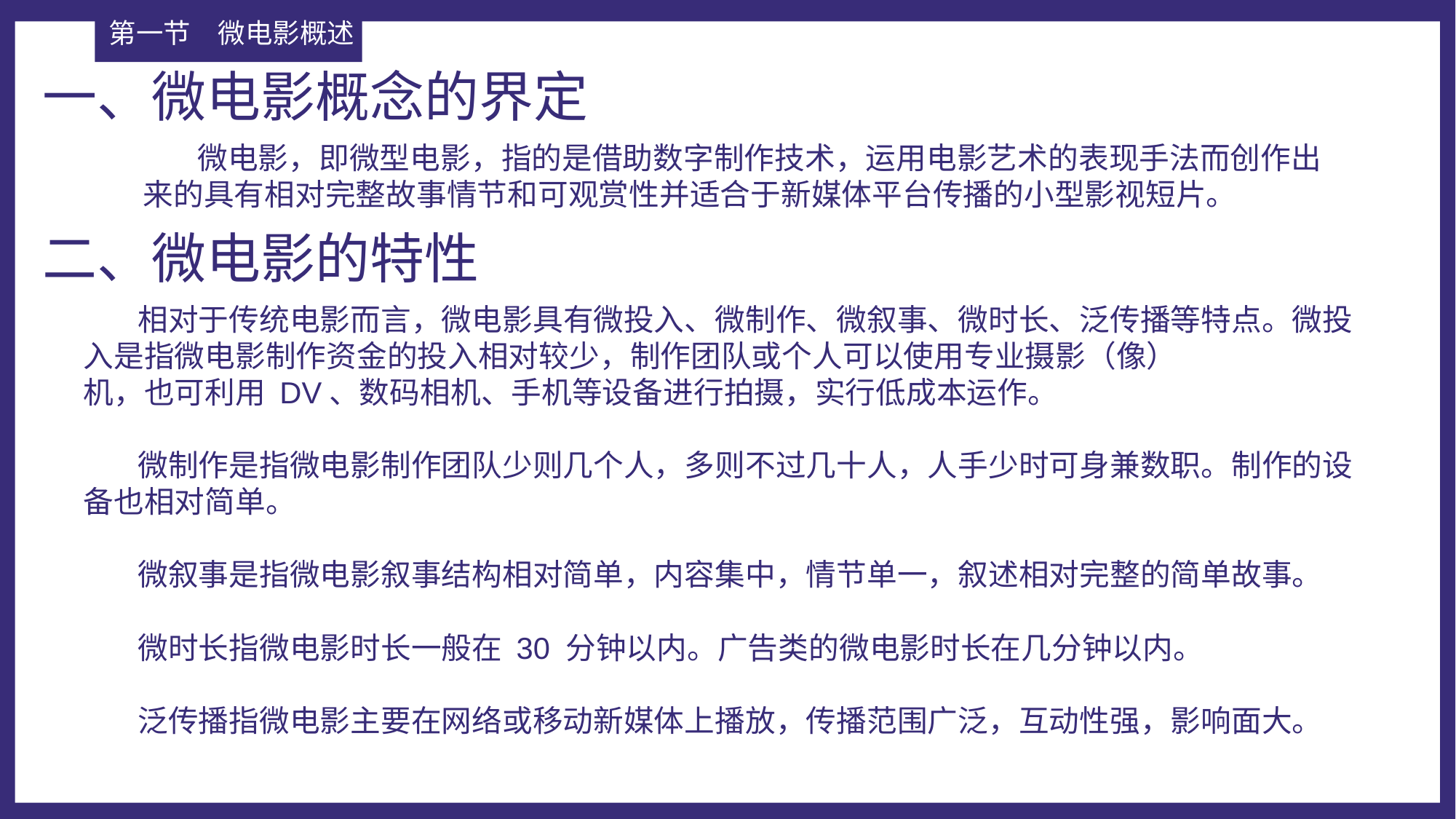

第一节	微电影概述
一、微电影概念的界定
       微电影，即微型电影，指的是借助数字制作技术，运用电影艺术的表现手法而创作出来的具有相对完整故事情节和可观赏性并适合于新媒体平台传播的小型影视短片。
二、微电影的特性
       相对于传统电影而言，微电影具有微投入、微制作、微叙事、微时长、泛传播等特点。微投入是指微电影制作资金的投入相对较少，制作团队或个人可以使用专业摄影（像）
机，也可利用 DV、数码相机、手机等设备进行拍摄，实行低成本运作。

       微制作是指微电影制作团队少则几个人，多则不过几十人，人手少时可身兼数职。制作的设备也相对简单。

       微叙事是指微电影叙事结构相对简单，内容集中，情节单一，叙述相对完整的简单故事。

       微时长指微电影时长一般在 30 分钟以内。广告类的微电影时长在几分钟以内。

       泛传播指微电影主要在网络或移动新媒体上播放，传播范围广泛，互动性强，影响面大。